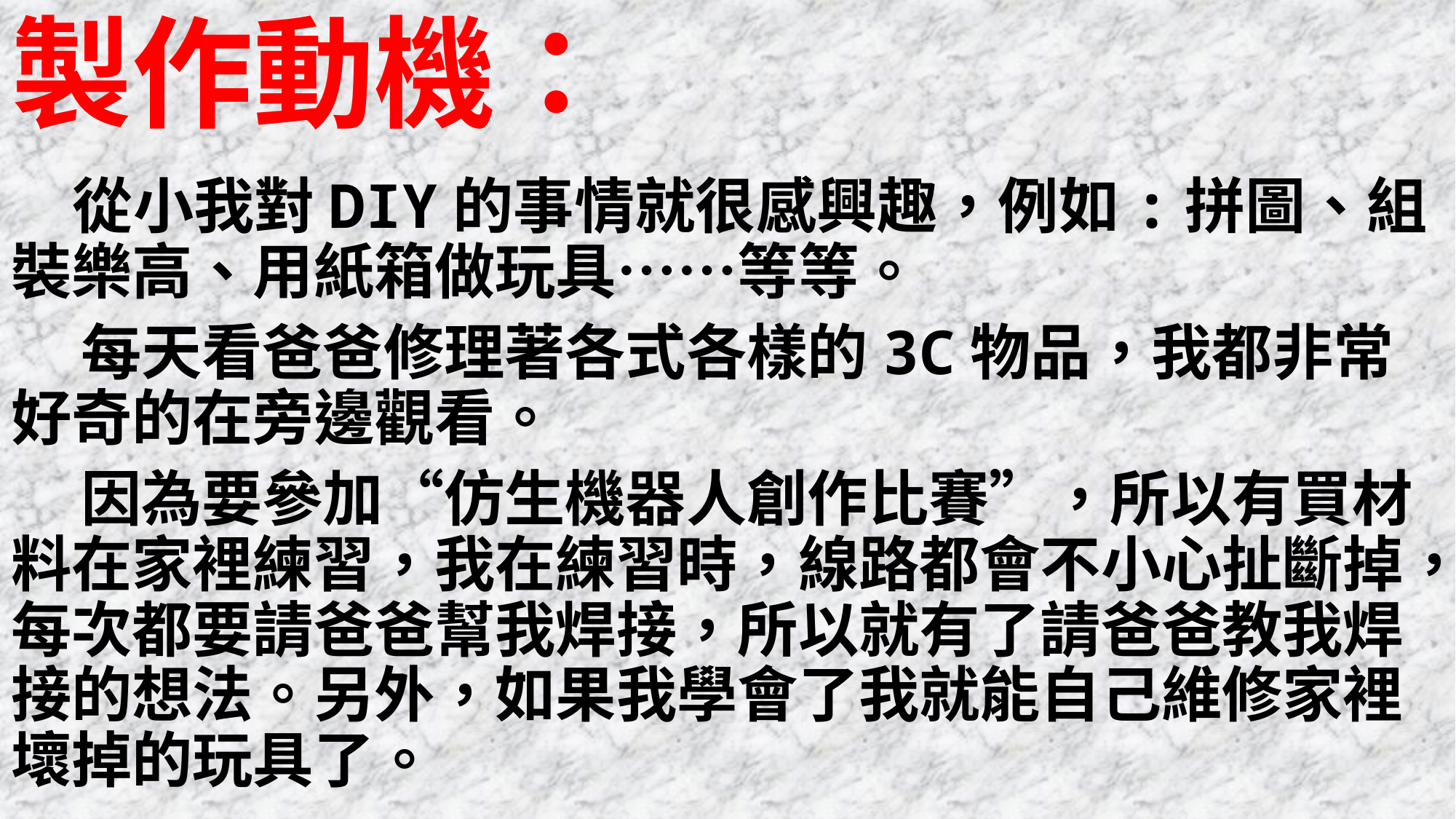

# 製作動機：
    從小我對DIY的事情就很感興趣，例如:拼圖、組裝樂高、用紙箱做玩具……等等。
    每天看爸爸修理著各式各樣的3C物品，我都非常好奇的在旁邊觀看。
    因為要參加“仿生機器人創作比賽”，所以有買材料在家裡練習，我在練習時，線路都會不小心扯斷掉，每次都要請爸爸幫我焊接，所以就有了請爸爸教我焊接的想法。另外，如果我學會了我就能自己維修家裡壞掉的玩具了。